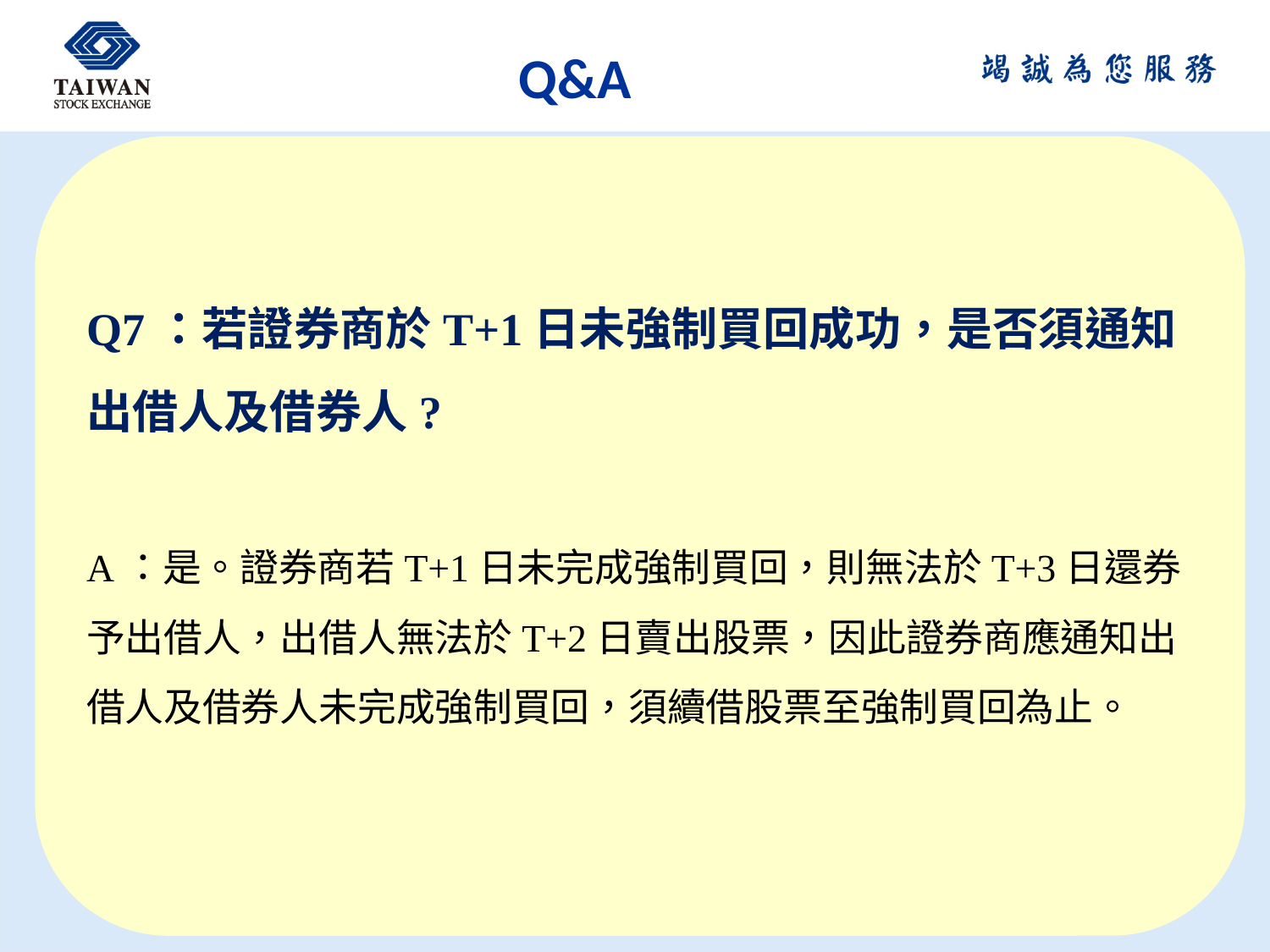

# Q&A
Q7：若證券商於T+1日未強制買回成功，是否須通知出借人及借券人?

A：是。證券商若T+1日未完成強制買回，則無法於T+3日還券予出借人，出借人無法於T+2日賣出股票，因此證券商應通知出借人及借券人未完成強制買回，須續借股票至強制買回為止。